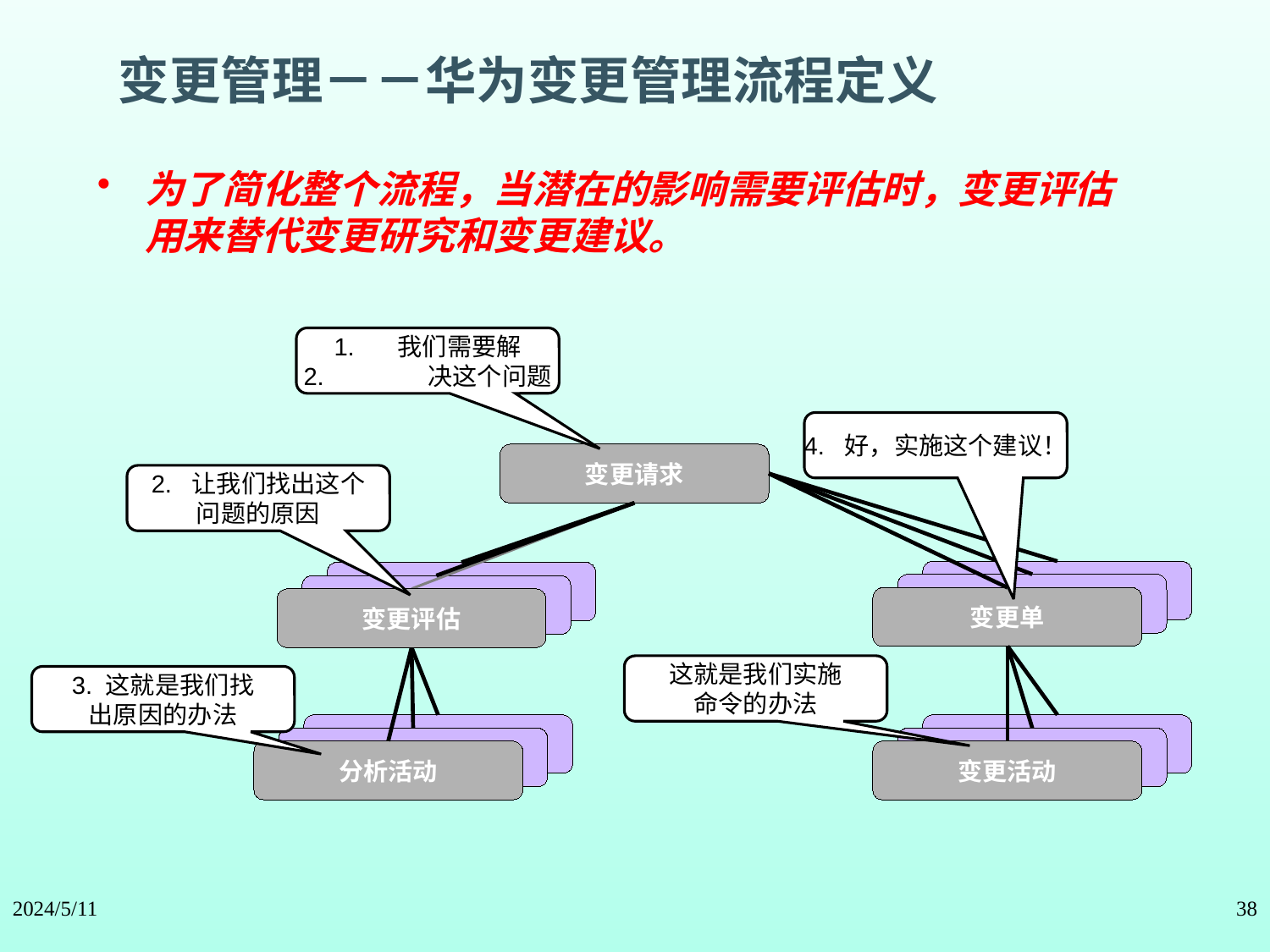

变更管理－－华为变更管理流程定义
为了简化整个流程，当潜在的影响需要评估时，变更评估用来替代变更研究和变更建议。
我们需要解
          决这个问题
4.  好，实施这个建议！
变更请求

变更单
变更评估

分析活动
变更活动
2.  让我们找出这个
问题的原因
这就是我们实施
命令的办法
3. 这就是我们找
出原因的办法
2024/5/11
38